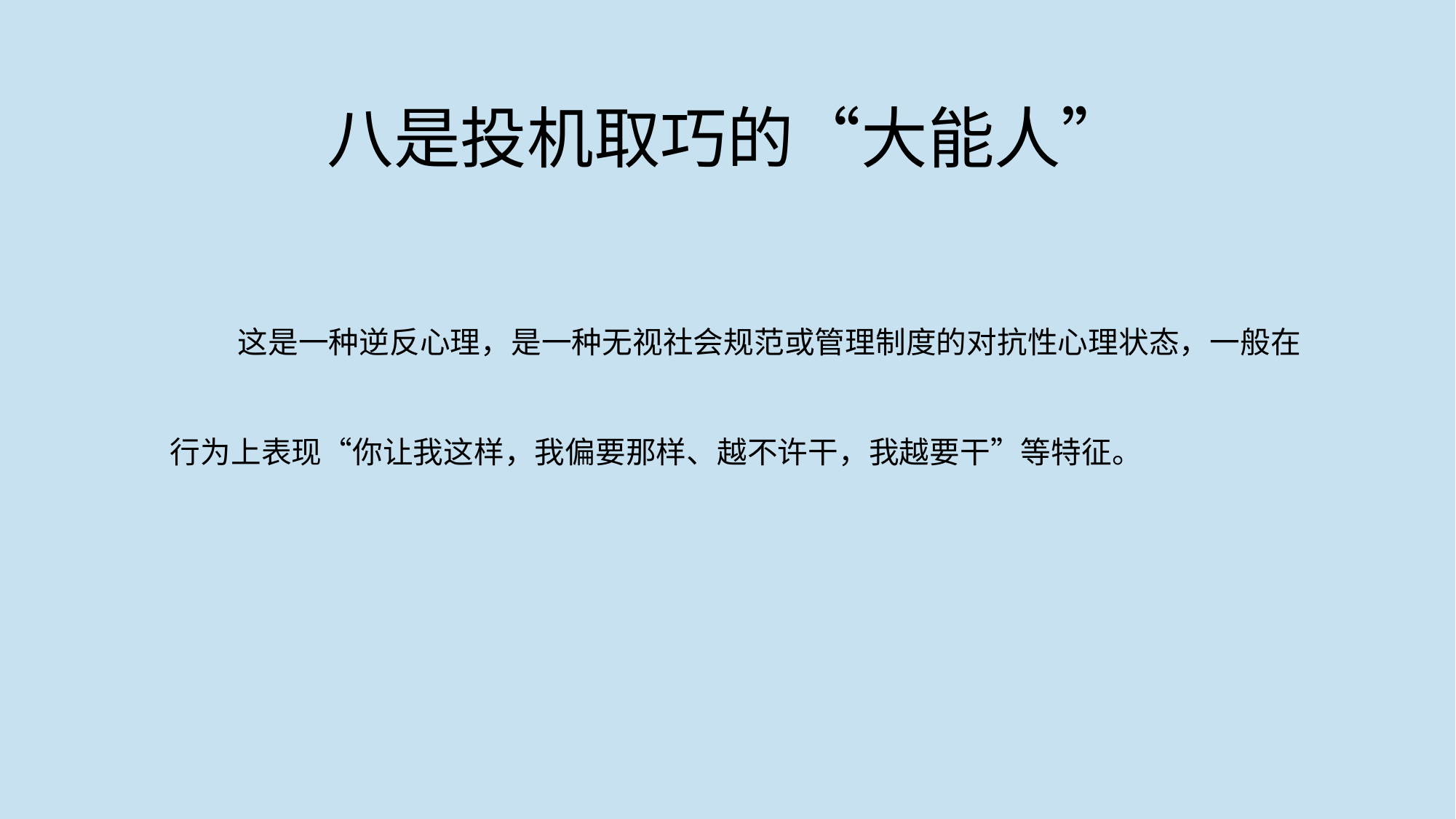

八是投机取巧的“大能人”
             这是一种逆反心理，是一种无视社会规范或管理制度的对抗性心理状态，一般在行为上表现“你让我这样，我偏要那样、越不许干，我越要干”等特征。